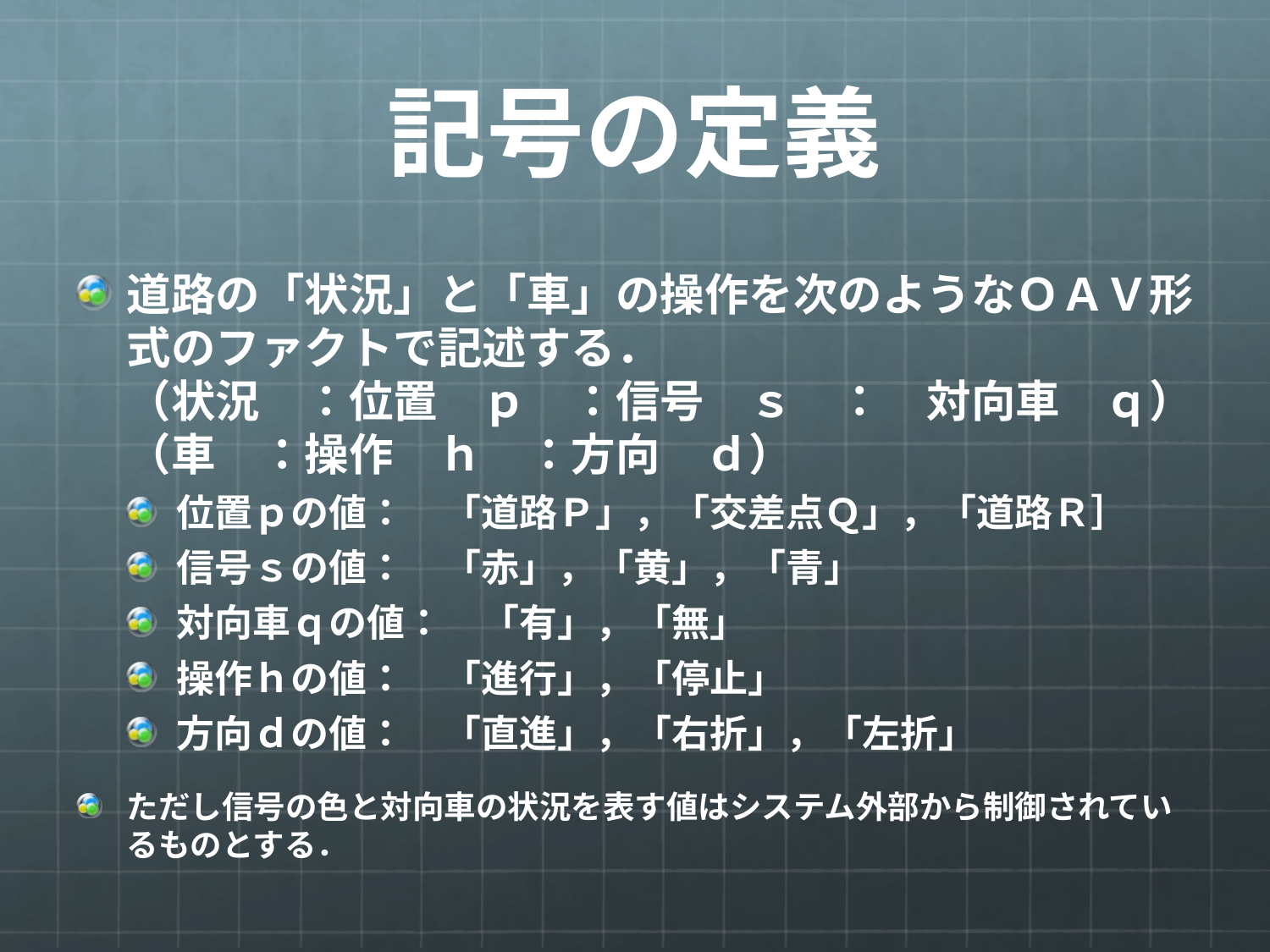

# 記号の定義
道路の「状況」と「車」の操作を次のようなＯＡＶ形式のファクトで記述する．
（状況　：位置　ｐ　：信号　ｓ　：　対向車　ｑ）
（車　：操作　ｈ　：方向　ｄ）
位置ｐの値：　「道路Ｐ」，「交差点Ｑ」，「道路Ｒ］
信号ｓの値：　「赤」，「黄」，「青」
対向車ｑの値：　「有」，「無」
操作ｈの値：　「進行」，「停止」
方向ｄの値：　「直進」，「右折」，「左折」
ただし信号の色と対向車の状況を表す値はシステム外部から制御されているものとする．